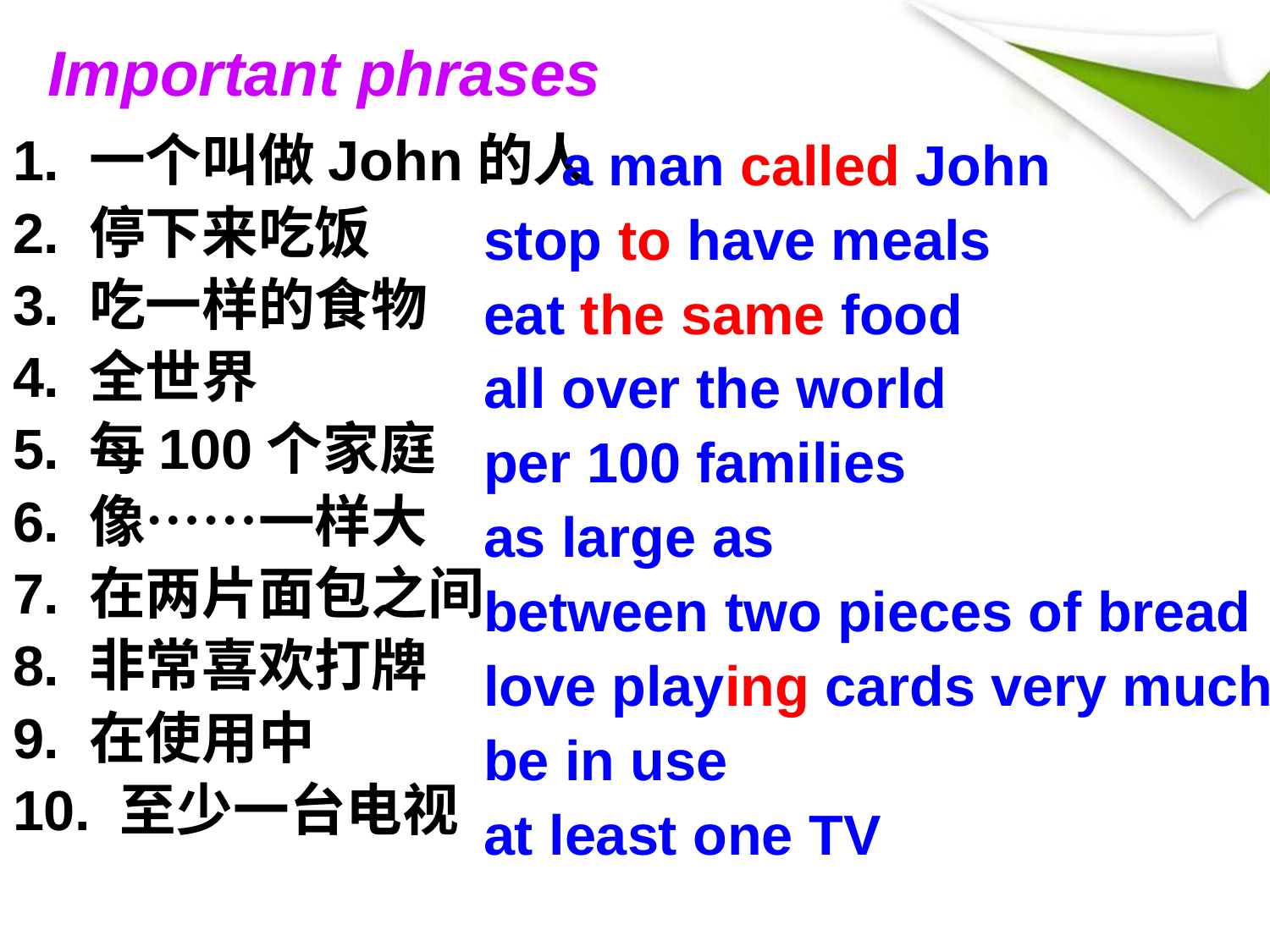

Important phrases
      a man called John
 stop to have meals
 eat the same food
 all over the world
 per 100 families
 as large as
 between two pieces of bread
 love playing cards very much
 be in use
 at least one TV
1. 一个叫做John的人
2. 停下来吃饭
3. 吃一样的食物
4. 全世界
5. 每100个家庭
6. 像……一样大
7. 在两片面包之间
8. 非常喜欢打牌
9. 在使用中
10. 至少一台电视